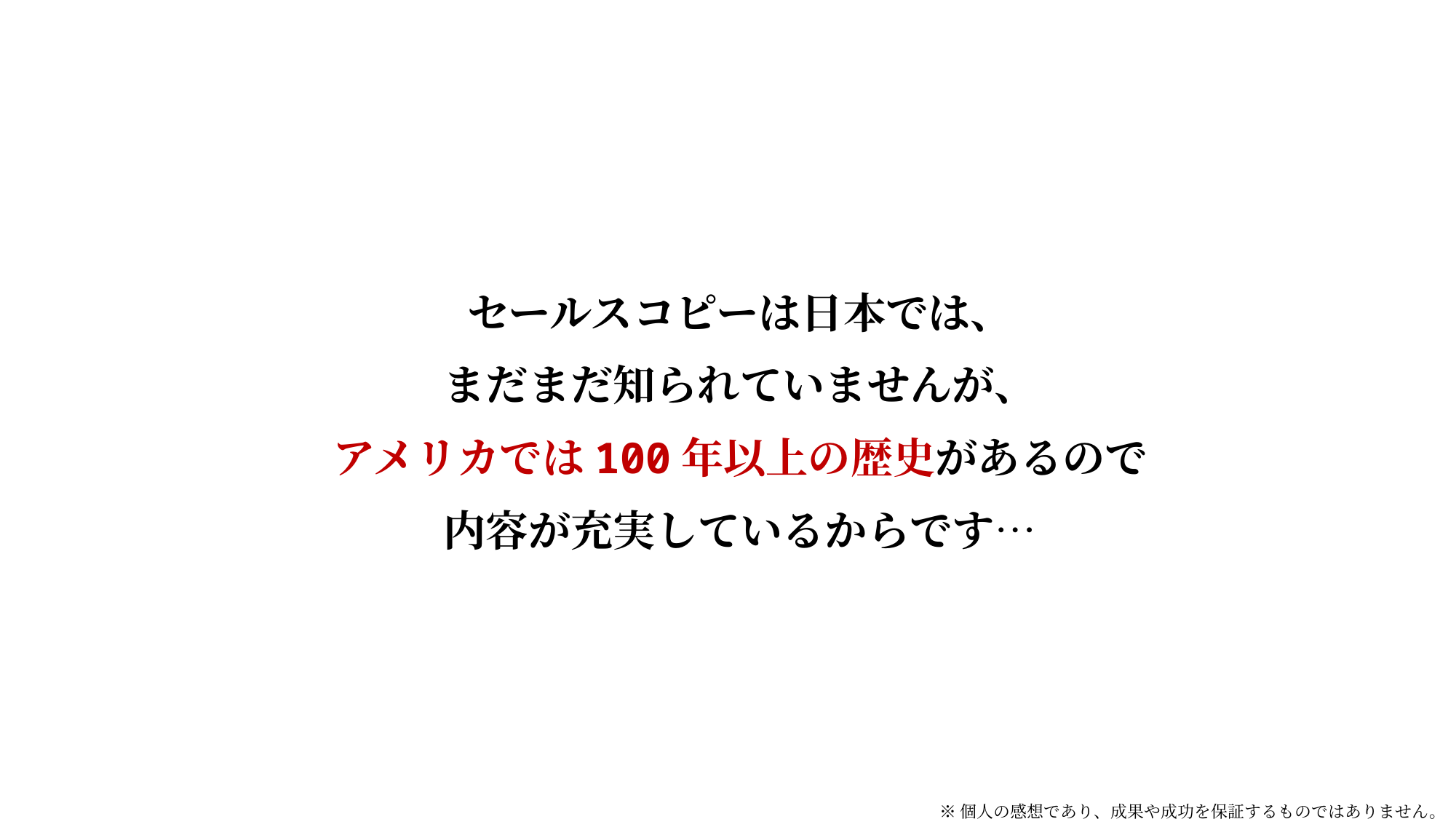

セールスコピーは日本では、
まだまだ知られていませんが、
アメリカでは100年以上の歴史があるので
内容が充実しているからです…
※個人の感想であり、成果や成功を保証するものではありません。